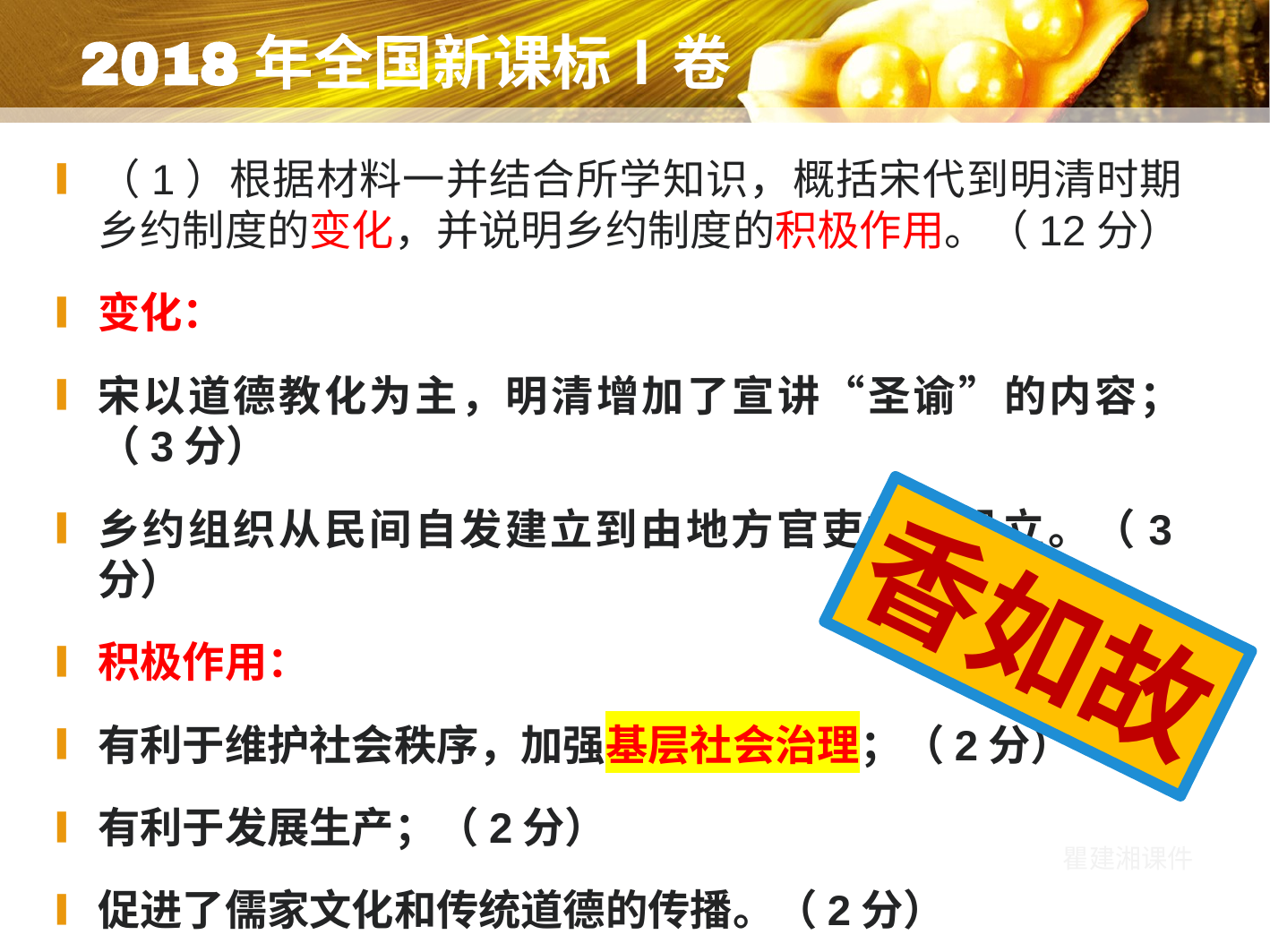

# 2018年全国新课标Ⅰ卷
（1）根据材料一并结合所学知识，概括宋代到明清时期乡约制度的变化，并说明乡约制度的积极作用。（12分）
变化：
宋以道德教化为主，明清增加了宣讲“圣谕”的内容；（3分）
乡约组织从民间自发建立到由地方官吏推动设立。（3分）
积极作用：
有利于维护社会秩序，加强基层社会治理；（2分）
有利于发展生产；（2分）
促进了儒家文化和传统道德的传播。（2分）

香如故